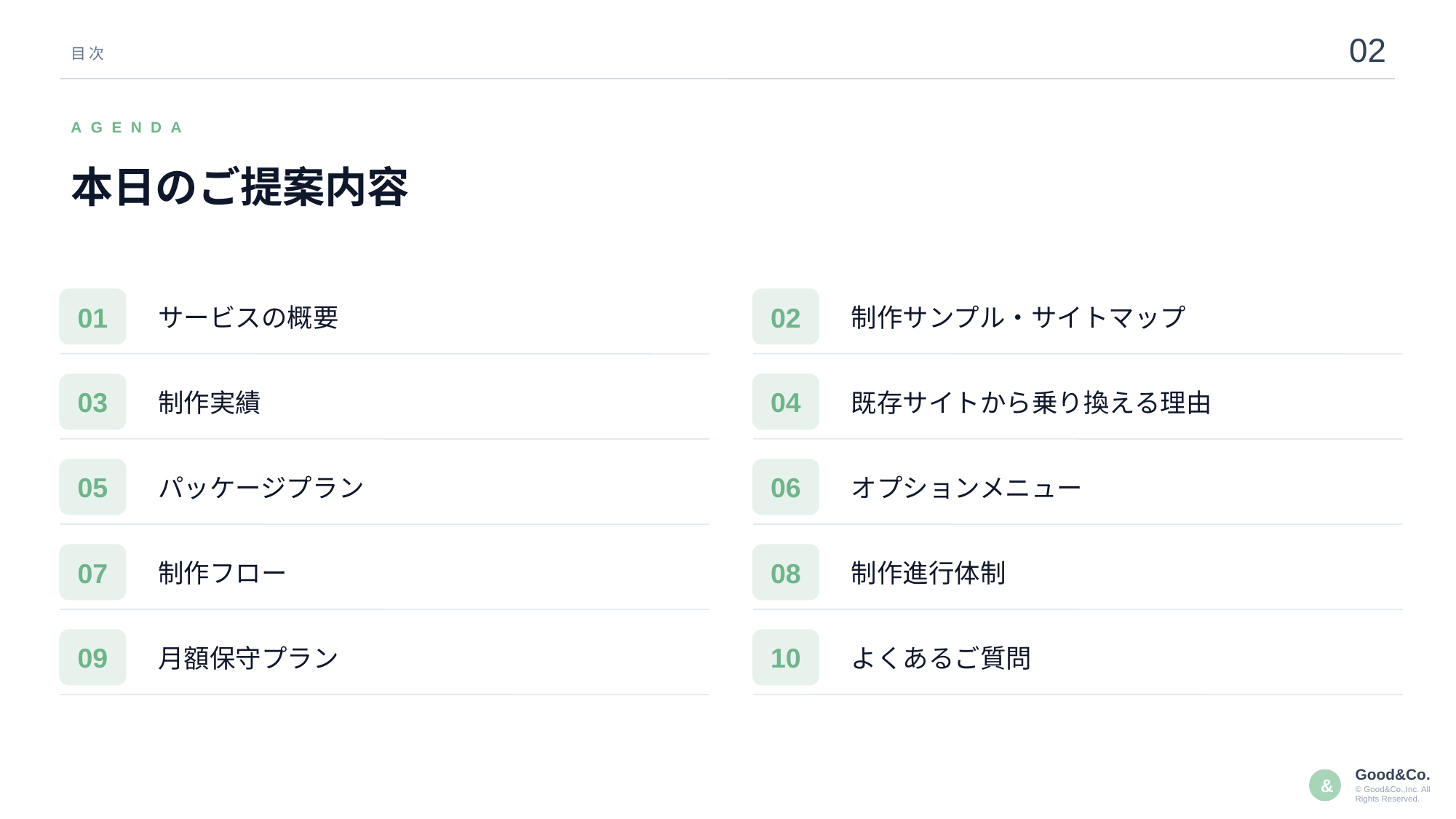

02
目次

AGENDA
本日のご提案内容
サービスの概要
制作サンプル・サイトマップ

01

02

制作実績
既存サイトから乗り換える理由

03

04

パッケージプラン
オプションメニュー

05

06

制作フロー
制作進行体制

07

08

月額保守プラン
よくあるご質問

09

10

Good&Co.

&
© Good&Co.,Inc. All Rights Reserved.